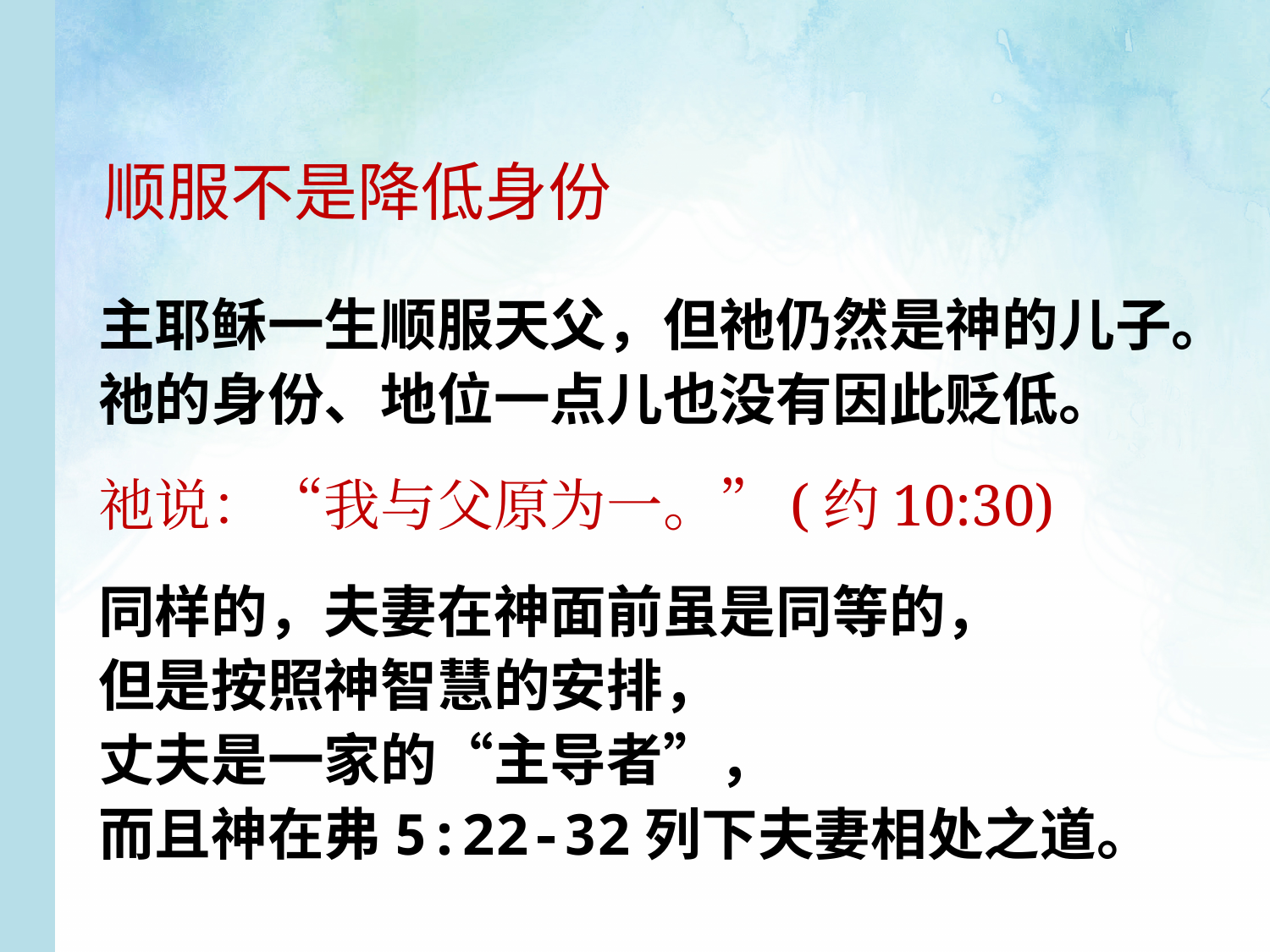

顺服不是降低身份
主耶稣一生顺服天父，但祂仍然是神的儿子。祂的身份、地位一点儿也没有因此贬低。
祂说：“我与父原为一。”(约10:30)
同样的，夫妻在神面前虽是同等的，
但是按照神智慧的安排，
丈夫是一家的“主导者”，
而且神在弗5:22-32列下夫妻相处之道。